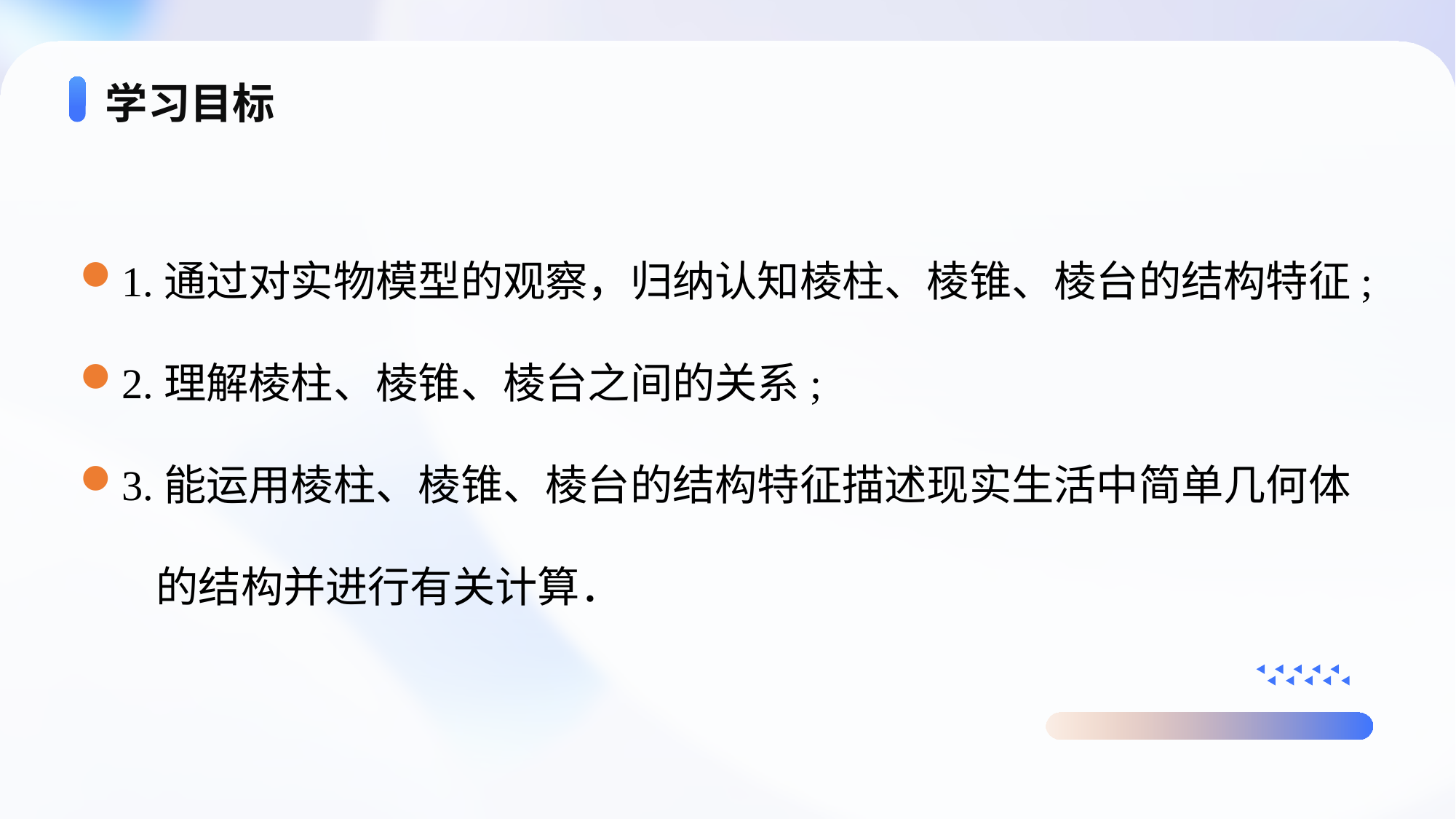

# 学习目标
1.通过对实物模型的观察，归纳认知棱柱、棱锥、棱台的结构特征;
2.理解棱柱、棱锥、棱台之间的关系;
3.能运用棱柱、棱锥、棱台的结构特征描述现实生活中简单几何体
       的结构并进行有关计算．